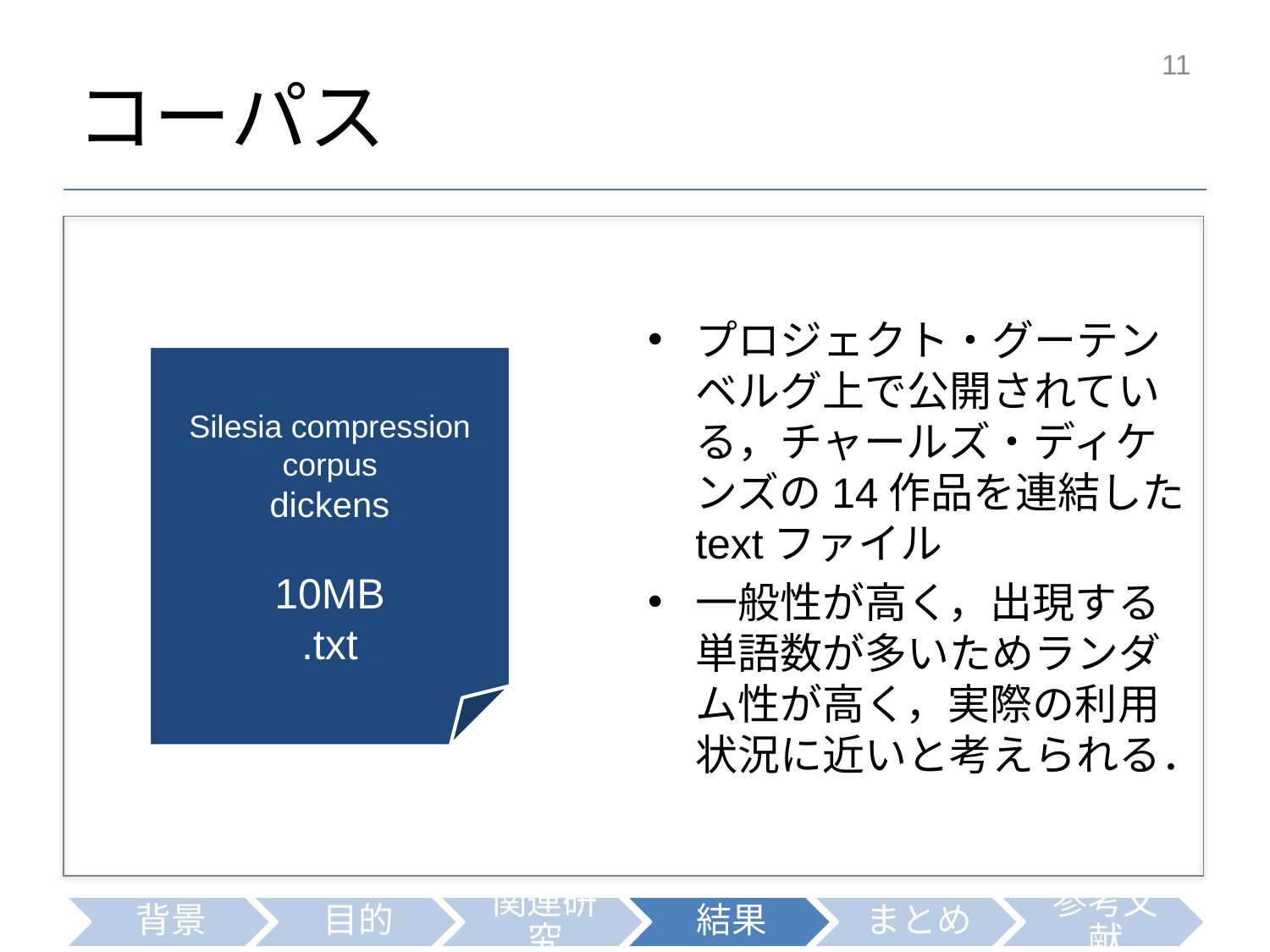

# コーパス
11

プロジェクト・グーテンベルグ上で公開されている，チャールズ・ディケンズの14作品を連結したtextファイル
一般性が高く，出現する単語数が多いためランダム性が高く，実際の利用状況に近いと考えられる．

Silesia compression corpus
dickens

10MB
.txt